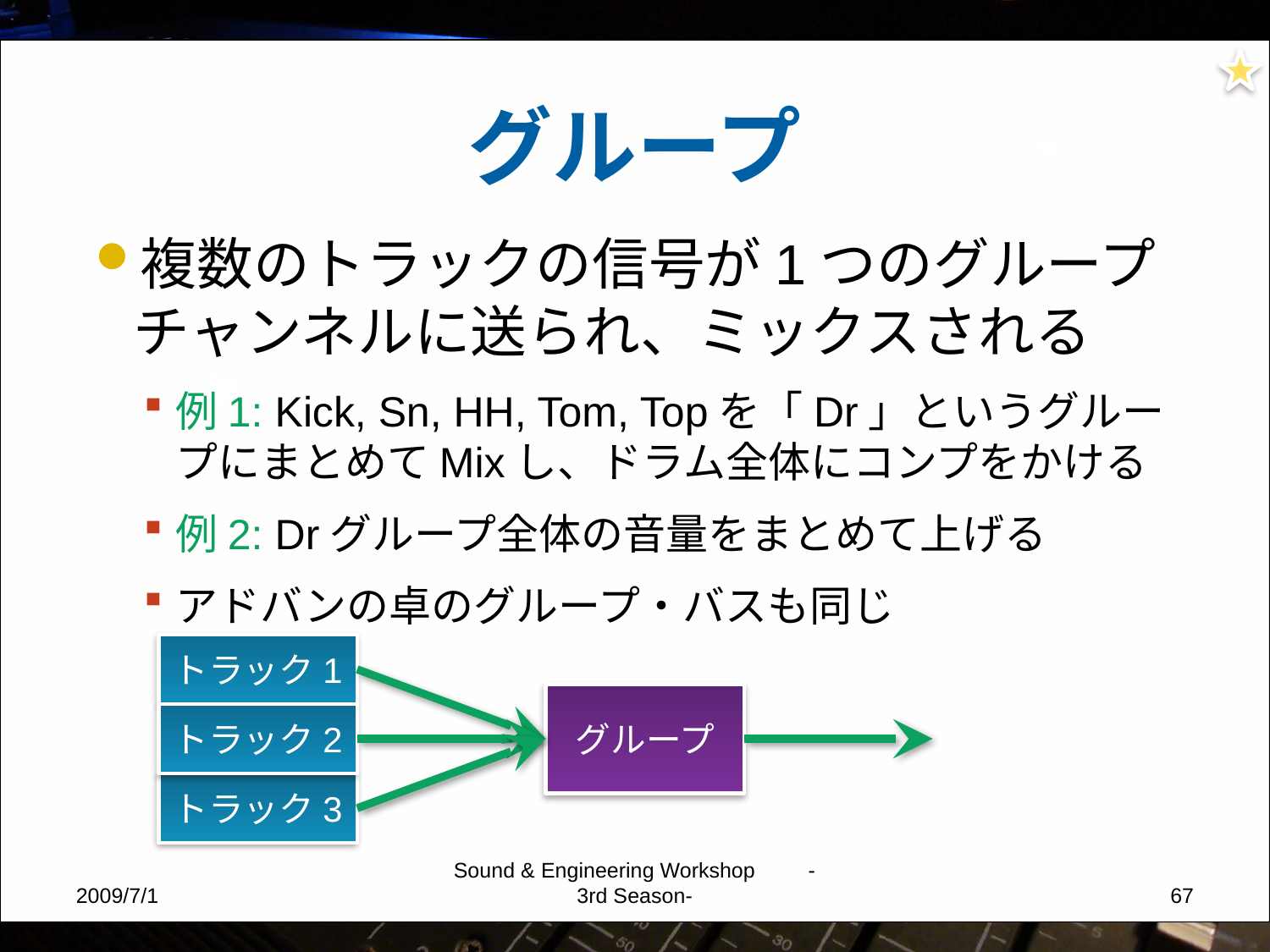

# グループ

複数のトラックの信号が1つのグループチャンネルに送られ、ミックスされる
例1: Kick, Sn, HH, Tom, Topを「Dr」というグループにまとめてMixし、ドラム全体にコンプをかける
例2: Drグループ全体の音量をまとめて上げる
アドバンの卓のグループ・バスも同じ

トラック1
グループ
トラック2
トラック3
2009/7/1
Sound & Engineering Workshop         -3rd Season-
67